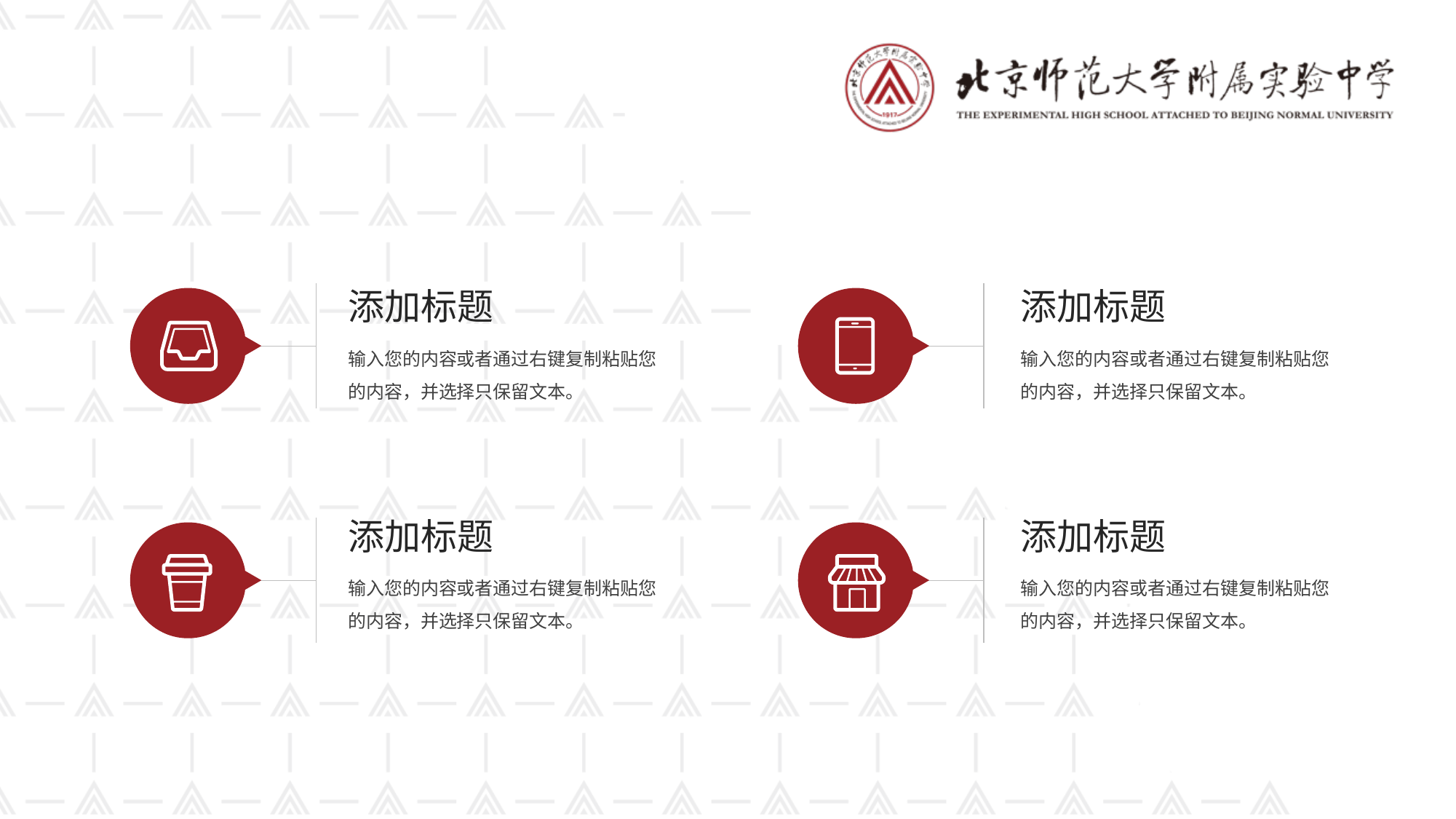

添加标题
输入您的内容或者通过右键复制粘贴您的内容，并选择只保留文本。
添加标题
输入您的内容或者通过右键复制粘贴您的内容，并选择只保留文本。

添加标题
输入您的内容或者通过右键复制粘贴您的内容，并选择只保留文本。
添加标题
输入您的内容或者通过右键复制粘贴您的内容，并选择只保留文本。